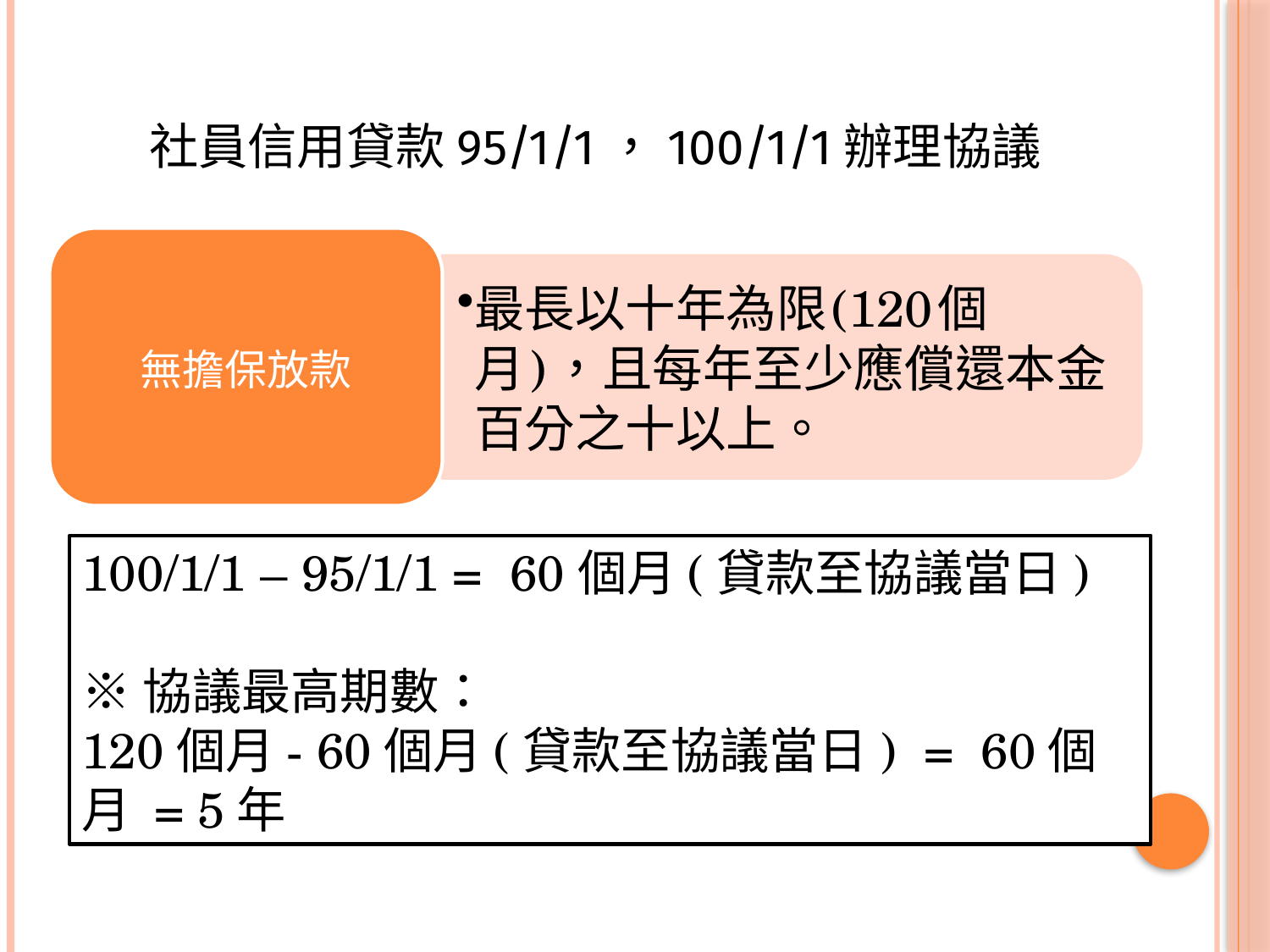

社員信用貸款95/1/1，100/1/1辦理協議
無擔保放款
最長以十年為限(120個月)，且每年至少應償還本金百分之十以上。
100/1/1 – 95/1/1 =  60個月(貸款至協議當日)

※協議最高期數：
120個月- 60個月(貸款至協議當日)  =  60個月 = 5年